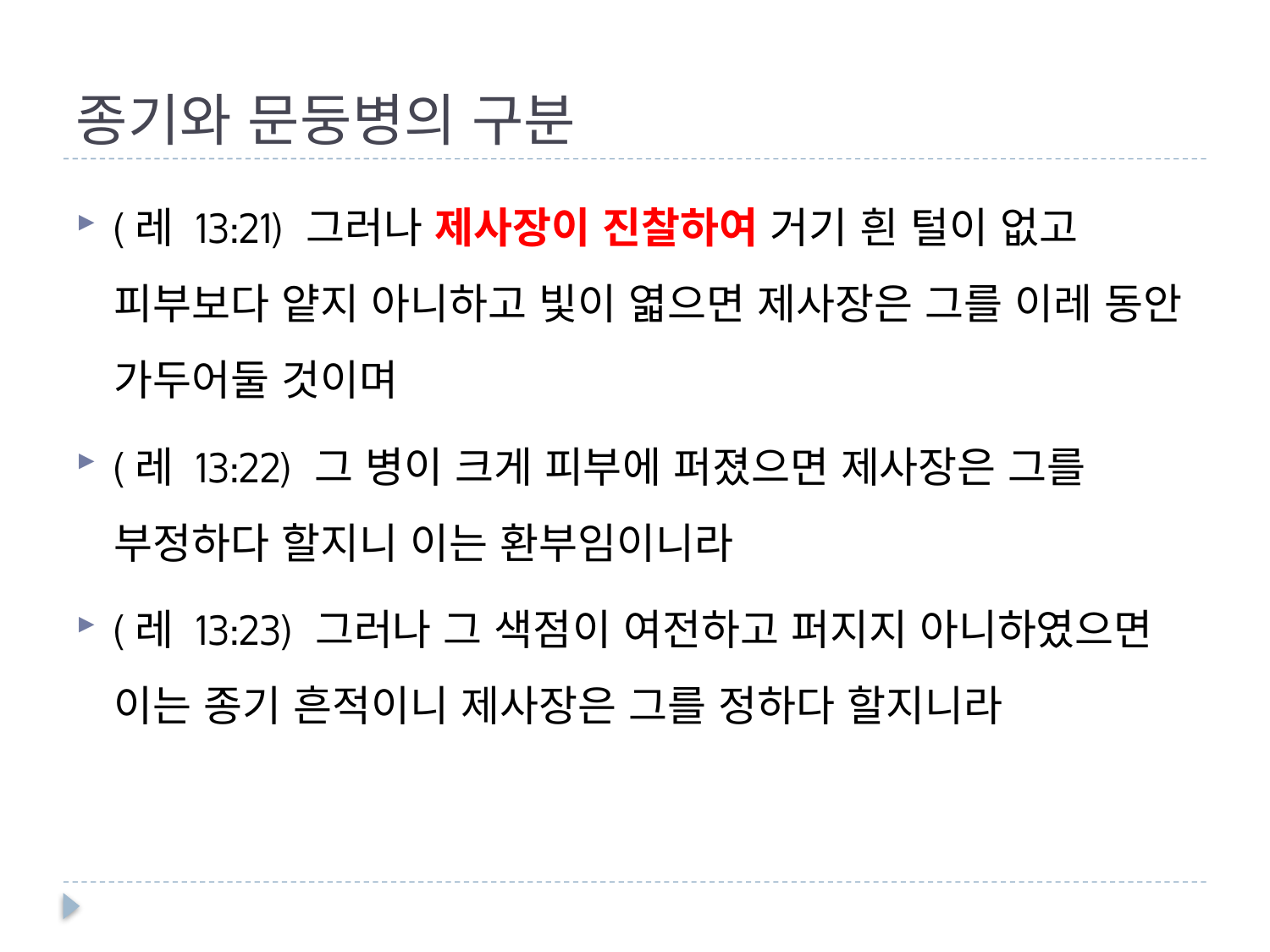

# 종기와 문둥병의 구분
(레 13:21) 그러나 제사장이 진찰하여 거기 흰 털이 없고 피부보다 얕지 아니하고 빛이 엷으면 제사장은 그를 이레 동안 가두어둘 것이며
(레 13:22) 그 병이 크게 피부에 퍼졌으면 제사장은 그를 부정하다 할지니 이는 환부임이니라
(레 13:23) 그러나 그 색점이 여전하고 퍼지지 아니하였으면 이는 종기 흔적이니 제사장은 그를 정하다 할지니라